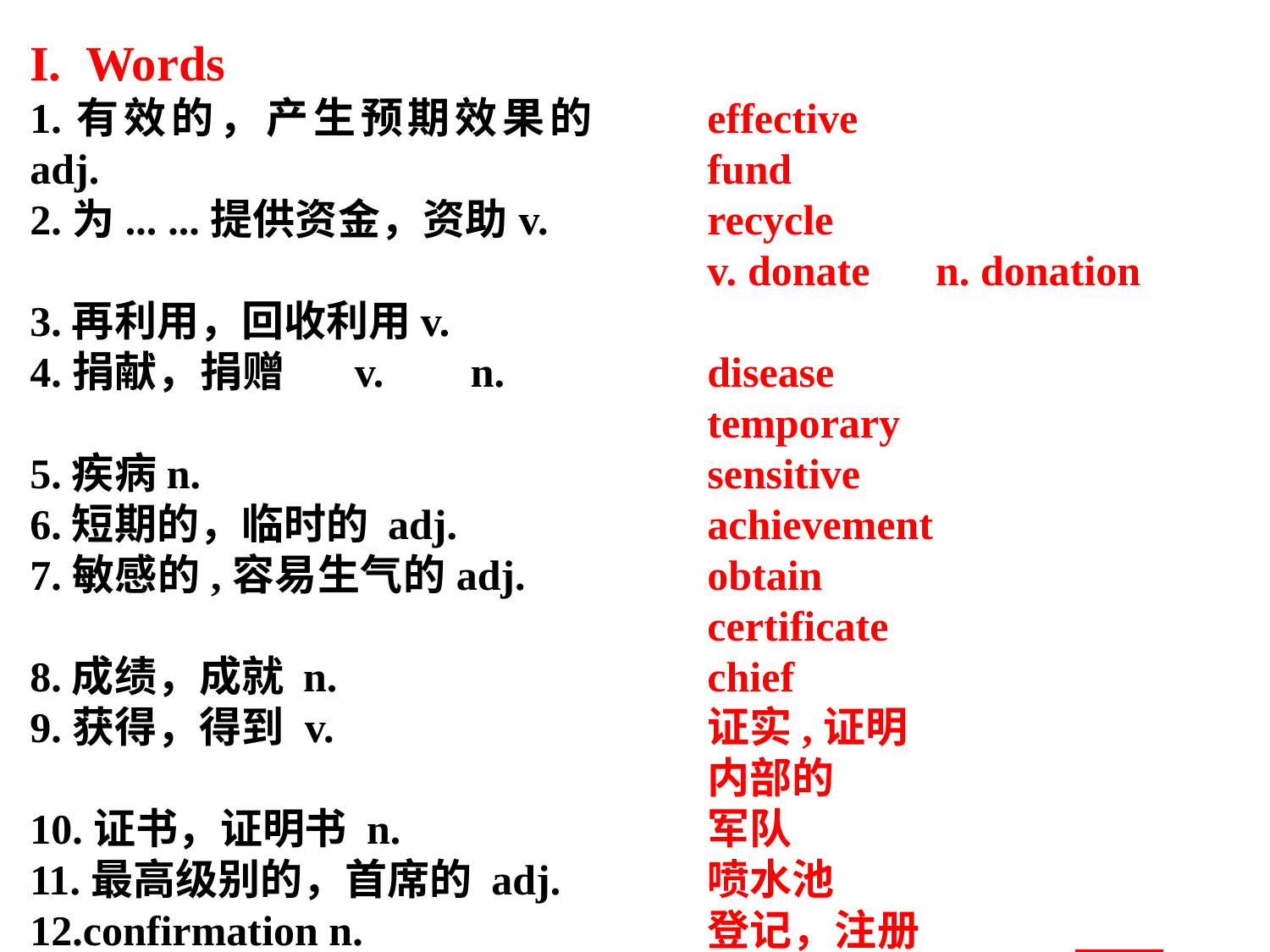

Words
1.有效的，产生预期效果的adj.
2.为... ...提供资金，资助v.
3.再利用，回收利用v.
4.捐献，捐赠      v.        n.
5.疾病n.
6.短期的，临时的 adj.
7.敏感的,容易生气的adj.
8.成绩，成就 n.
9.获得，得到 v.
10.证书，证明书 n.
11.最高级别的，首席的 adj.
12.confirmation n.
13.internal adj.
14.military n.
15.fountain n.
16.registration n.
effective
fund
recycle
v. donate      n. donation
disease
temporary
sensitive
achievement
obtain
certificate
chief
证实,证明
内部的
军队
喷水池
登记，注册